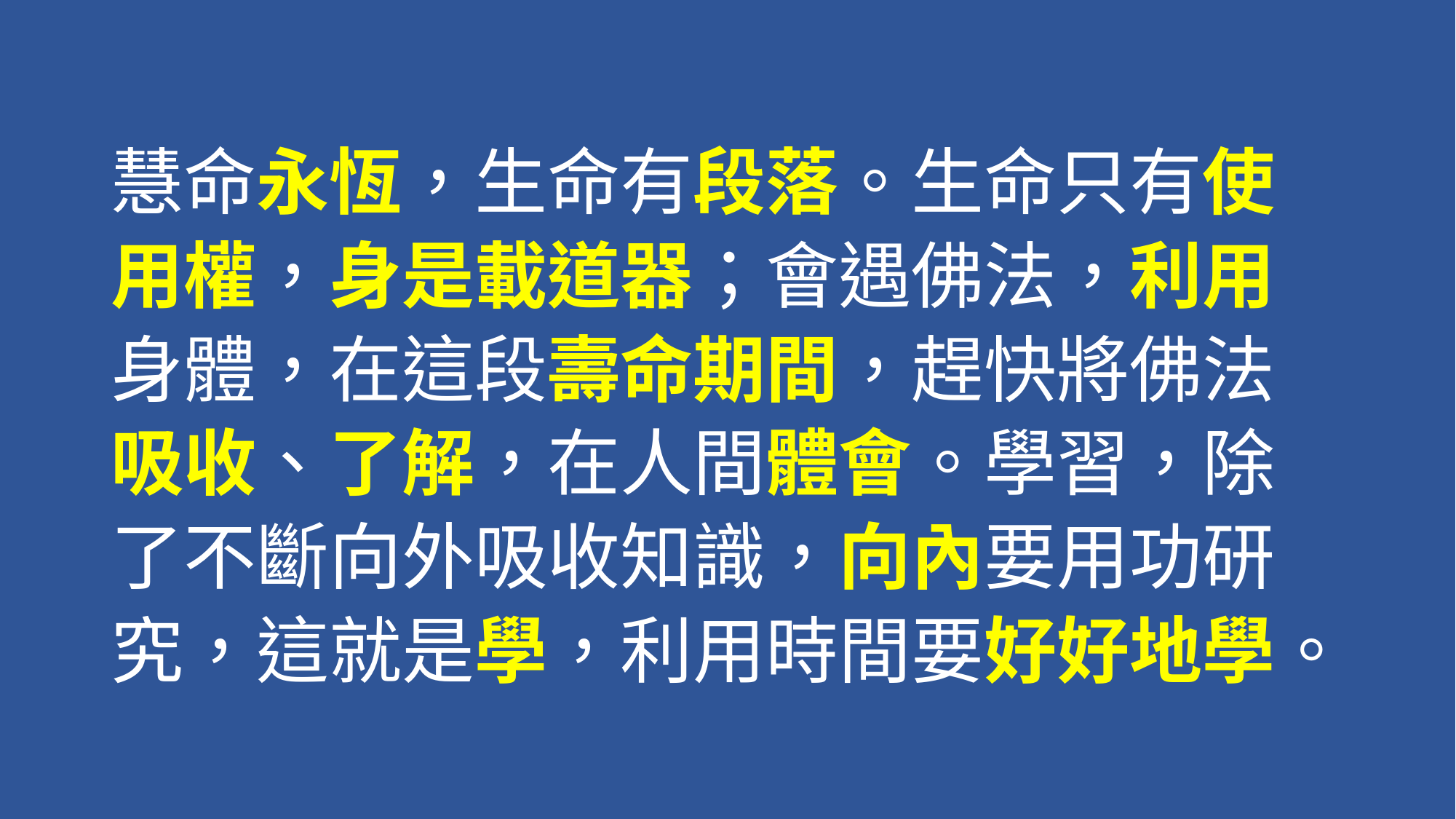

#
慧命永恆，生命有段落。生命只有使
用權，身是載道器；會遇佛法，利用
身體，在這段壽命期間，趕快將佛法
吸收、了解，在人間體會。學習，除
了不斷向外吸收知識，向內要用功研
究，這就是學，利用時間要好好地學。